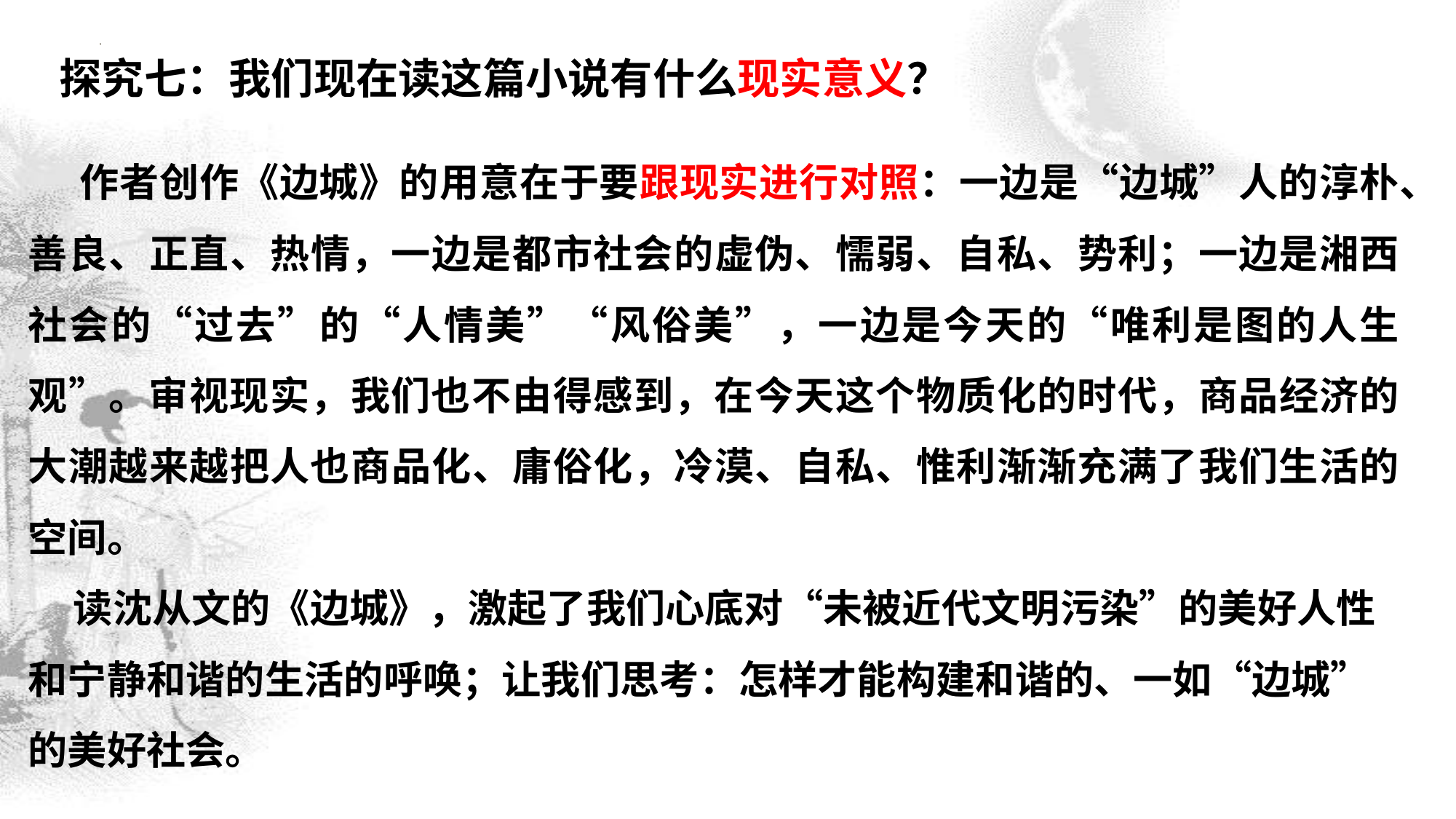

探究七：我们现在读这篇小说有什么现实意义？
    作者创作《边城》的用意在于要跟现实进行对照：一边是“边城”人的淳朴、善良、正直、热情，一边是都市社会的虚伪、懦弱、自私、势利；一边是湘西社会的“过去”的“人情美”“风俗美”，一边是今天的“唯利是图的人生观”。审视现实，我们也不由得感到，在今天这个物质化的时代，商品经济的大潮越来越把人也商品化、庸俗化，冷漠、自私、惟利渐渐充满了我们生活的空间。
    读沈从文的《边城》，激起了我们心底对“未被近代文明污染”的美好人性和宁静和谐的生活的呼唤；让我们思考：怎样才能构建和谐的、一如“边城”的美好社会。